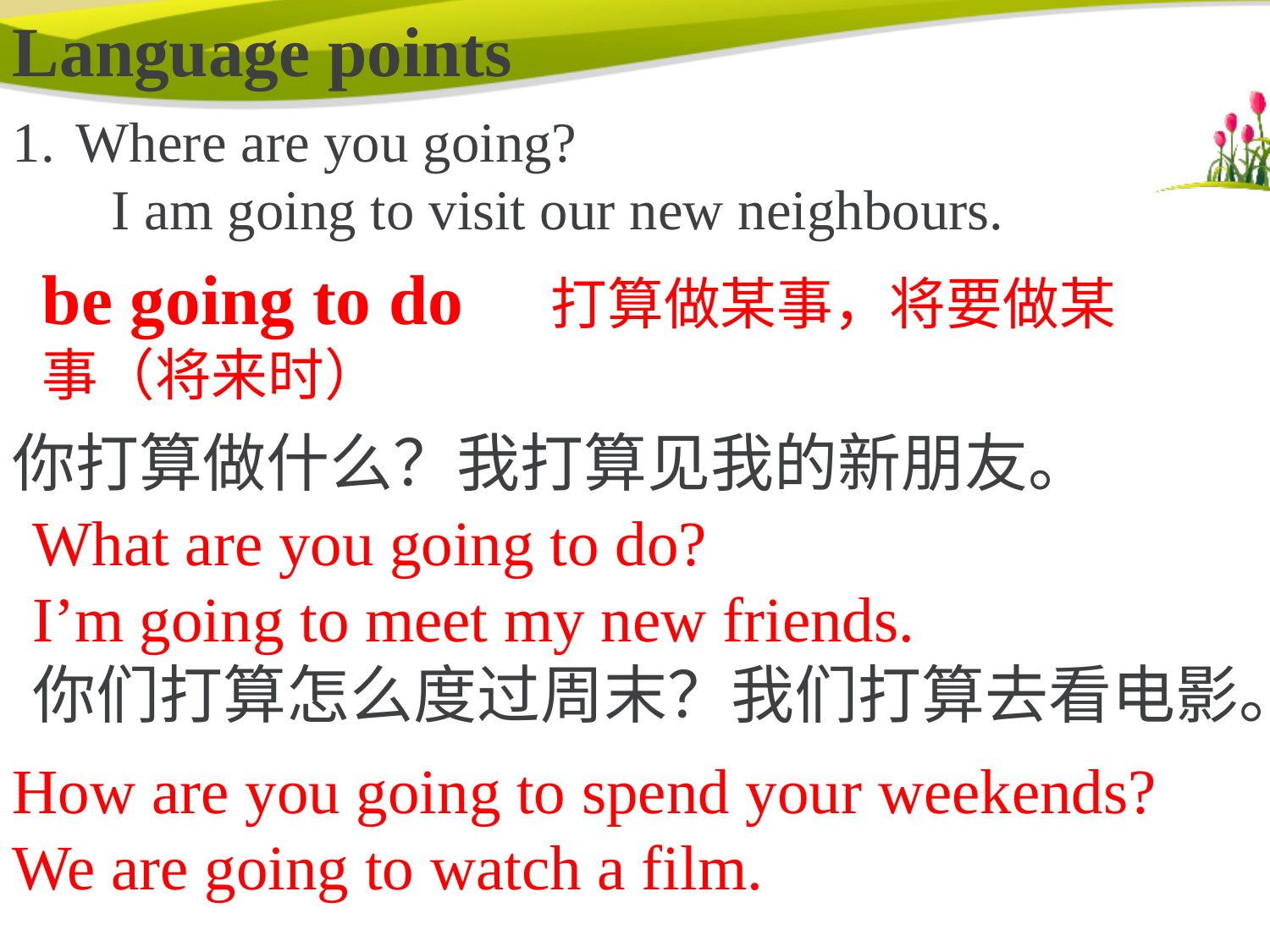

Language points
Where are you going?
       I am going to visit our new neighbours.
be going to do    打算做某事，将要做某事（将来时）
你打算做什么？我打算见我的新朋友。
What are you going to do?
I’m going to meet my new friends.
你们打算怎么度过周末？我们打算去看电影。
How are you going to spend your weekends?
We are going to watch a film.